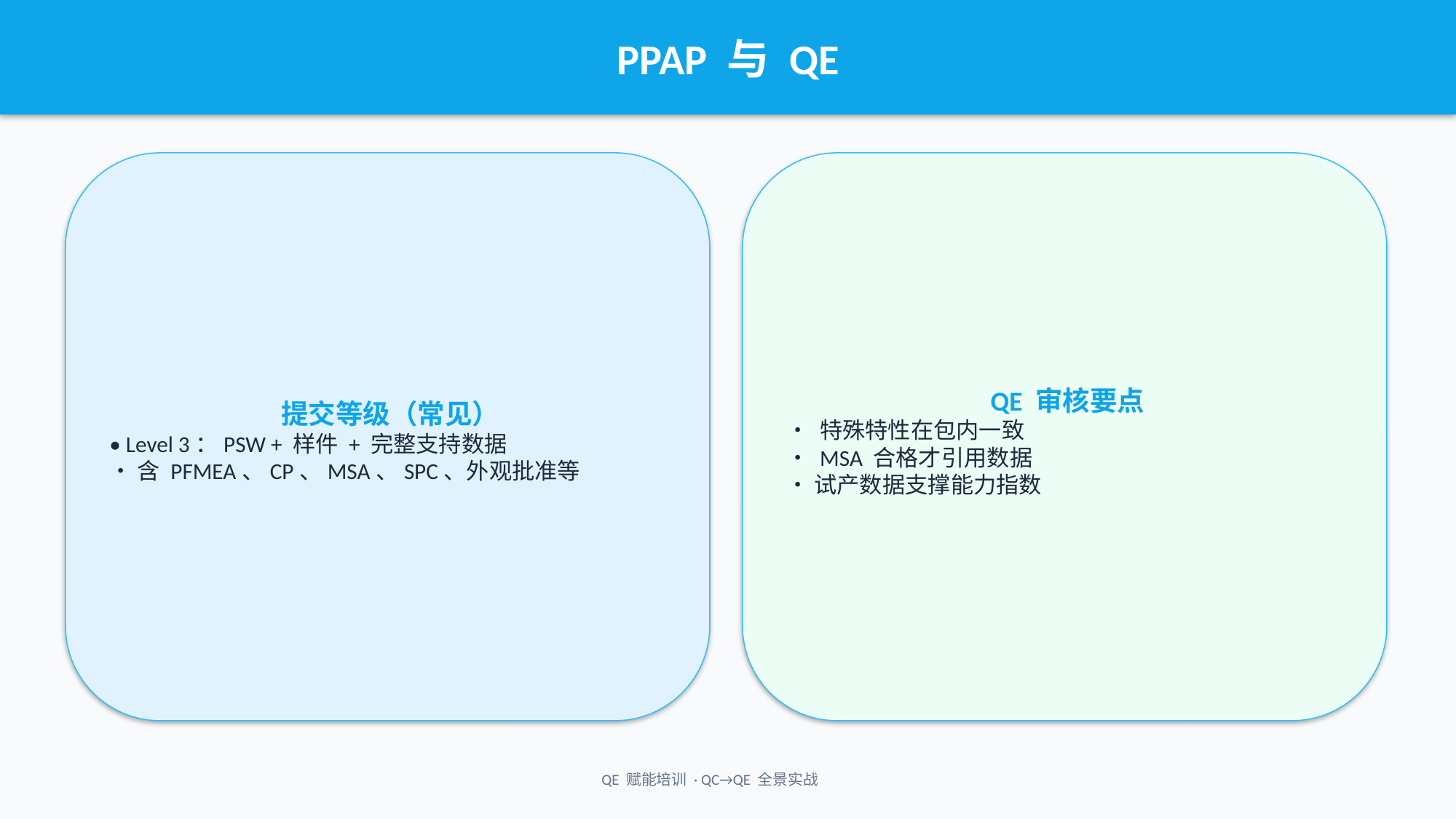

PPAP 与 QE
提交等级（常见）
• Level 3：PSW + 样件 + 完整支持数据
• 含 PFMEA、CP、MSA、SPC、外观批准等
QE 审核要点
• 特殊特性在包内一致
• MSA 合格才引用数据
• 试产数据支撑能力指数
QE 赋能培训 · QC→QE 全景实战